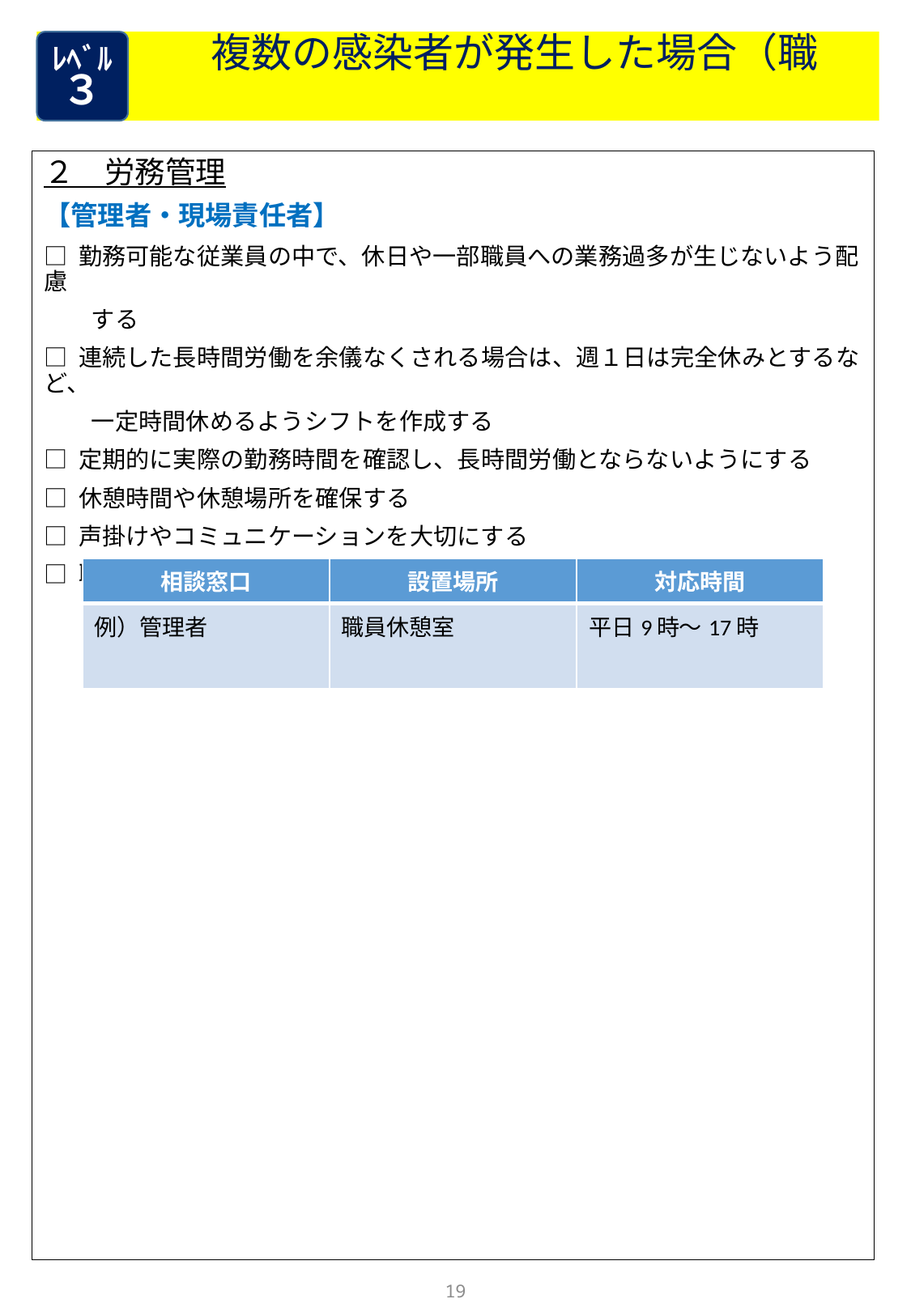

複数の感染者が発生した場合（職員）
ﾚﾍﾞﾙ
３
２　労務管理
【管理者・現場責任者】
□ 勤務可能な従業員の中で、休日や一部職員への業務過多が生じないよう配慮
　　する
□ 連続した長時間労働を余儀なくされる場合は、週１日は完全休みとするなど、
　　一定時間休めるようシフトを作成する
□ 定期的に実際の勤務時間を確認し、長時間労働とならないようにする
□ 休憩時間や休憩場所を確保する
□ 声掛けやコミュニケーションを大切にする
□ 職員の相談窓口を設置する

| 相談窓口 | 設置場所 | 対応時間 |
| --- | --- | --- |
| 例）管理者 | 職員休憩室 | 平日9時～17時 |
19